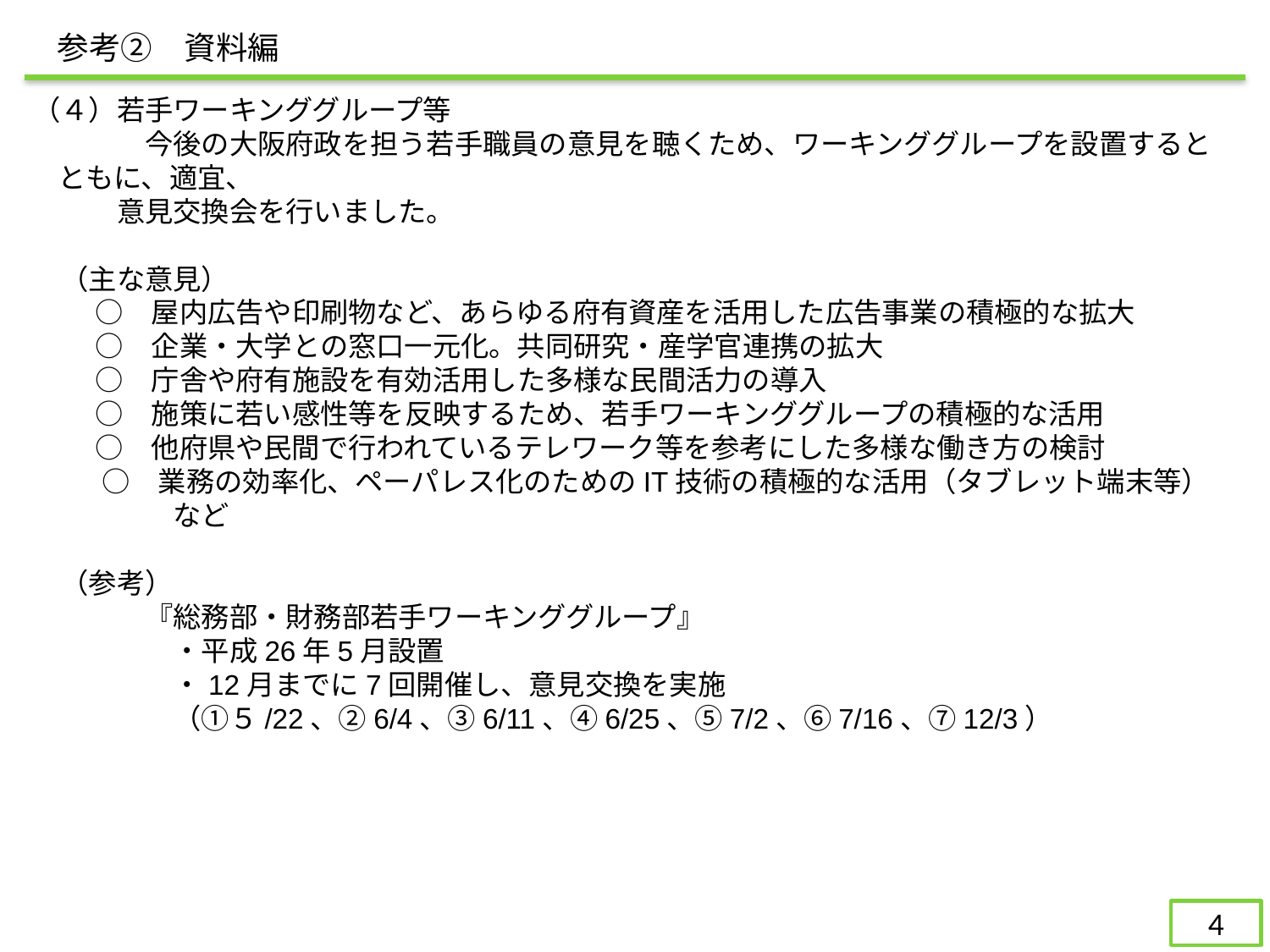

参考②　資料編
（４）若手ワーキンググループ等
　　　　今後の大阪府政を担う若手職員の意見を聴くため、ワーキンググループを設置するとともに、適宜、
　　　意見交換会を行いました。

　（主な意見）
　　 ○　屋内広告や印刷物など、あらゆる府有資産を活用した広告事業の積極的な拡大
　　 ○　企業・大学との窓口一元化。共同研究・産学官連携の拡大
　 　○　庁舎や府有施設を有効活用した多様な民間活力の導入
　　 ○　施策に若い感性等を反映するため、若手ワーキンググループの積極的な活用
　 　○　他府県や民間で行われているテレワーク等を参考にした多様な働き方の検討
 　　○　業務の効率化、ペーパレス化のためのIT技術の積極的な活用（タブレット端末等）
　　　　　など

　（参考）
　　　　『総務部・財務部若手ワーキンググループ』
　　　　　・平成26年5月設置
　　　　　・12月までに7回開催し、意見交換を実施
　　　　　（①５/22、②6/4、③6/11、④6/25、⑤7/2、⑥7/16、⑦12/3）

4